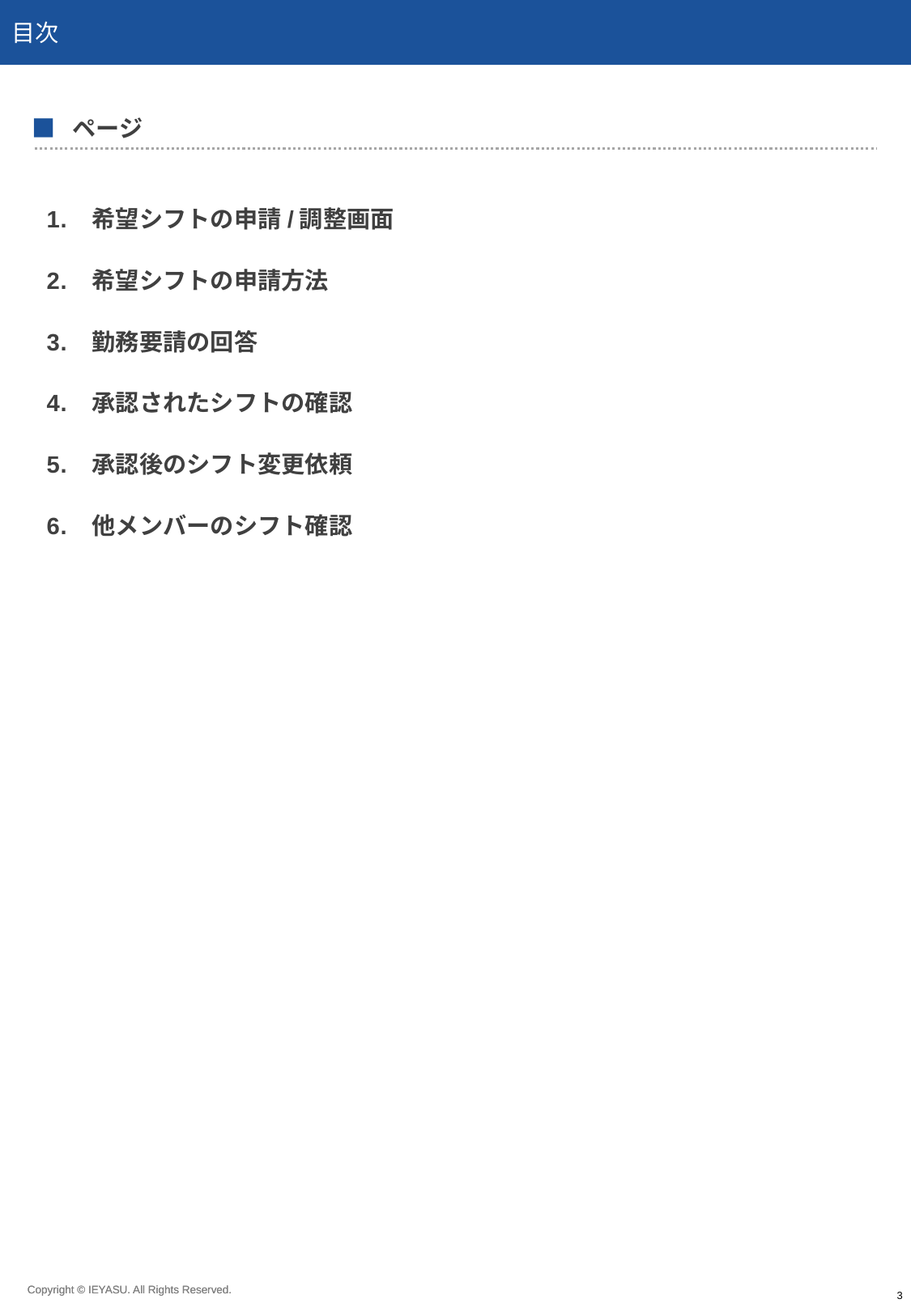

# 目次
■  ページ
希望シフトの申請/調整画面
希望シフトの申請方法
勤務要請の回答
承認されたシフトの確認
承認後のシフト変更依頼
他メンバーのシフト確認